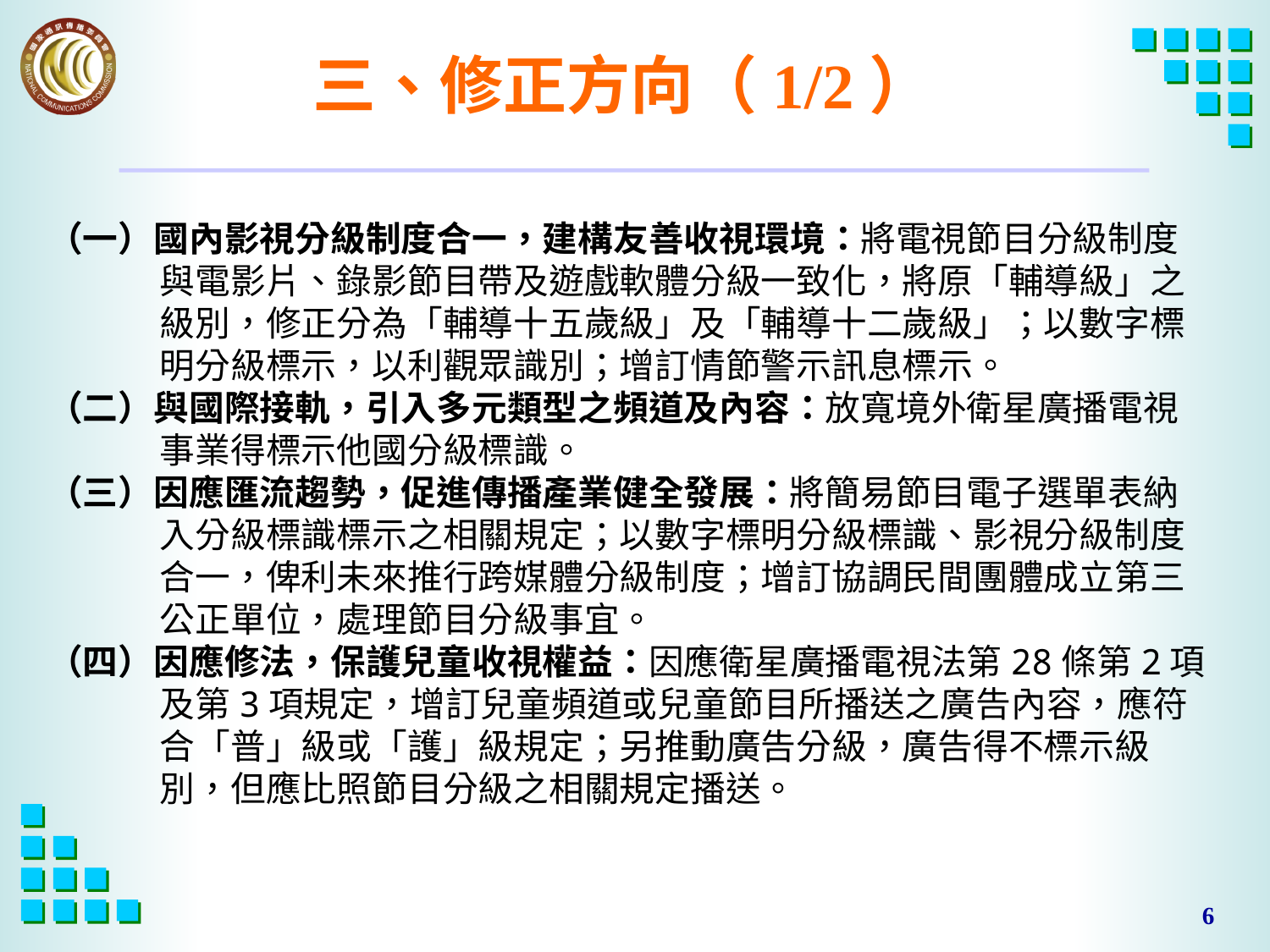

# 三、修正方向（1/2）
（一）國內影視分級制度合一，建構友善收視環境：將電視節目分級制度與電影片、錄影節目帶及遊戲軟體分級一致化，將原「輔導級」之級別，修正分為「輔導十五歲級」及「輔導十二歲級」；以數字標明分級標示，以利觀眾識別；增訂情節警示訊息標示。
（二）與國際接軌，引入多元類型之頻道及內容：放寬境外衛星廣播電視事業得標示他國分級標識。
（三）因應匯流趨勢，促進傳播產業健全發展：將簡易節目電子選單表納入分級標識標示之相關規定；以數字標明分級標識、影視分級制度合一，俾利未來推行跨媒體分級制度；增訂協調民間團體成立第三公正單位，處理節目分級事宜。
（四）因應修法，保護兒童收視權益：因應衛星廣播電視法第28條第2項及第3項規定，增訂兒童頻道或兒童節目所播送之廣告內容，應符合「普」級或「護」級規定；另推動廣告分級，廣告得不標示級別，但應比照節目分級之相關規定播送。